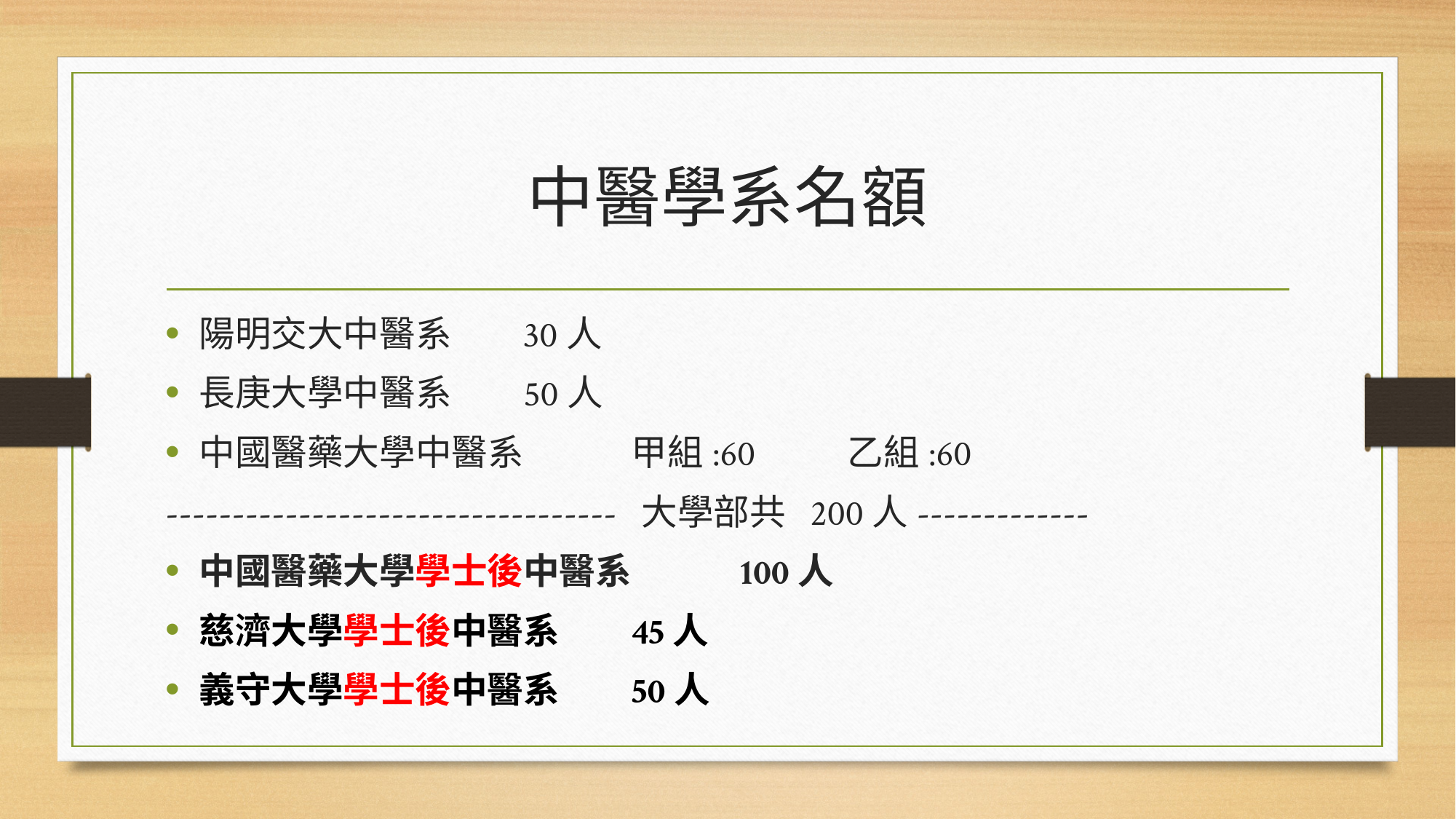

# 中醫學系名額
陽明交大中醫系					30人
長庚大學中醫系					50人
中國醫藥大學中醫系				甲組:60 	乙組:60
----------------------------------  大學部共  200人-------------
中國醫藥大學學士後中醫系		100人
慈濟大學學士後中醫系			45人
義守大學學士後中醫系			50人